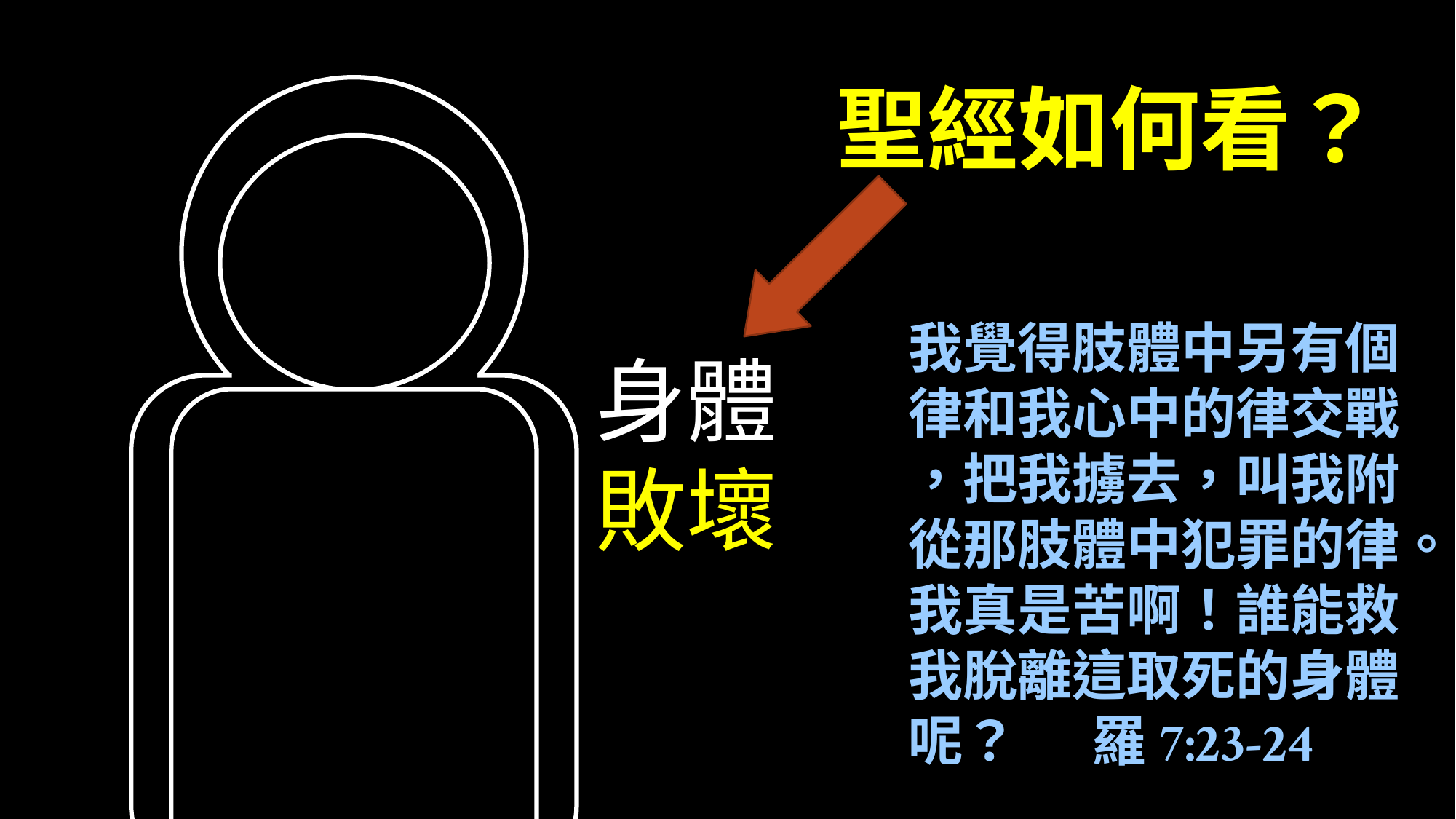

聖經如何看？

我覺得肢體中另有個律和我心中的律交戰
，把我擄去，叫我附從那肢體中犯罪的律。我真是苦啊！誰能救我脫離這取死的身體呢？      羅7:23-24
身體
敗壞